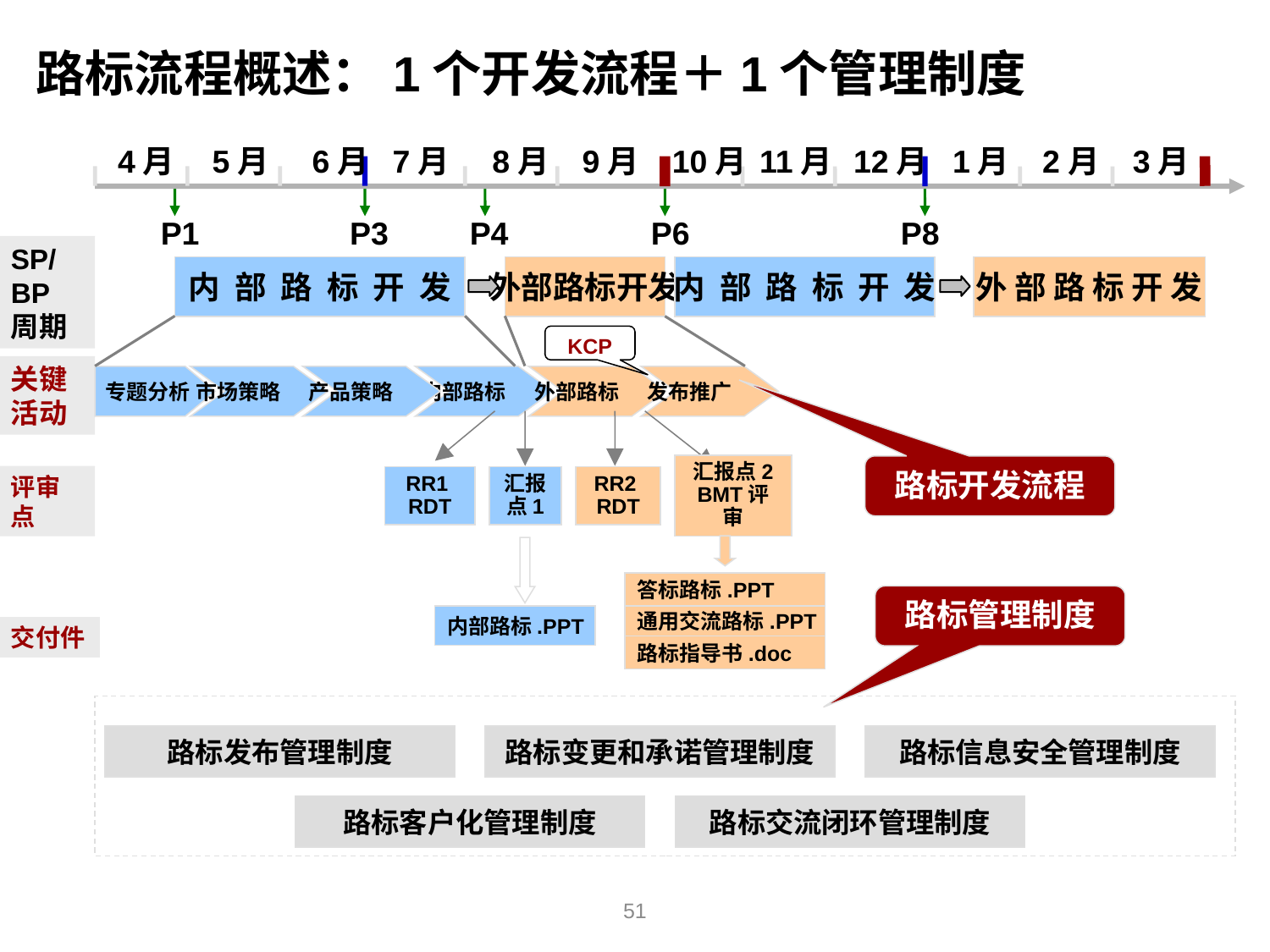

路标流程概述：1个开发流程＋1个管理制度
4月
5月
6月
7月
8月
9月
10月
11月
12月
1月
2月
3月

P1
P3
P4
P6
P8
SP/BP
周期
内  部  路  标  开  发
外部路标开发

内  部  路  标  开  发
外 部 路 标 开 发

关键
活动
专题分析
市场策略
产品策略
内部路标

外部路标
发布推广
KCP

评审点
RR1
RDT
汇报点1

RR2
RDT
汇报点2
BMT评审
路标开发流程

答标路标.PPT
通用交流路标.PPT
路标指导书.doc

内部路标.PPT
交付件
路标管理制度

路标发布管理制度
路标变更和承诺管理制度
路标信息安全管理制度
路标客户化管理制度
路标交流闭环管理制度
51